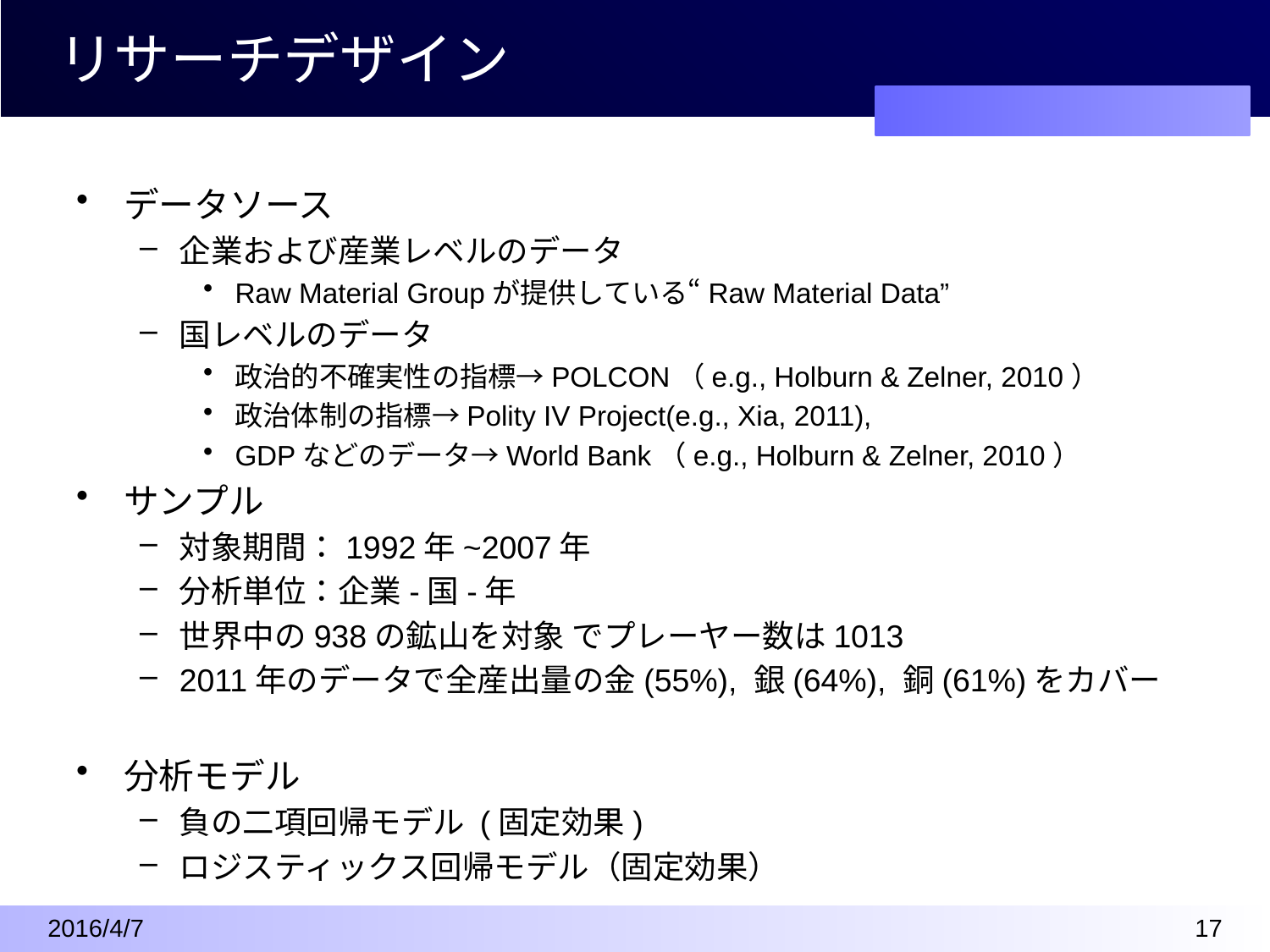

# リサーチデザイン
データソース
企業および産業レベルのデータ
Raw Material Groupが提供している“Raw Material Data”
国レベルのデータ
政治的不確実性の指標→POLCON（e.g., Holburn & Zelner, 2010）
政治体制の指標→Polity IV Project(e.g., Xia, 2011),
GDPなどのデータ→World Bank（e.g., Holburn & Zelner, 2010）
サンプル
対象期間：1992年~2007年
分析単位：企業-国-年
世界中の938の鉱山を対象 でプレーヤー数は1013
2011年のデータで全産出量の金(55%), 銀(64%), 銅(61%)をカバー

分析モデル
負の二項回帰モデル (固定効果)
ロジスティックス回帰モデル（固定効果）
2016/4/7
17